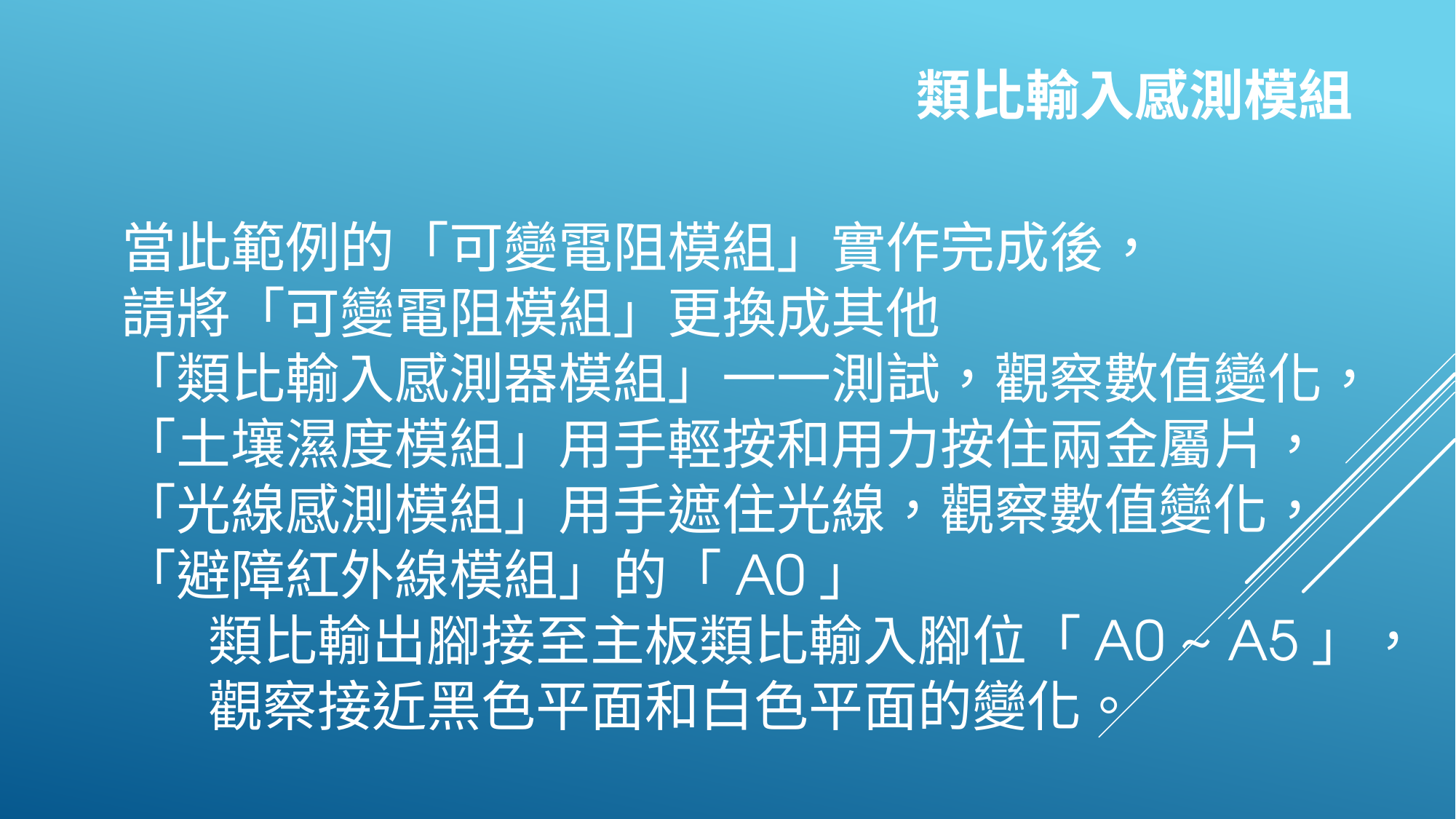

類比輸入感測模組
當此範例的「可變電阻模組」實作完成後，
請將「可變電阻模組」更換成其他
「類比輸入感測器模組」一一測試，觀察數值變化，
「土壤濕度模組」用手輕按和用力按住兩金屬片，
「光線感測模組」用手遮住光線，觀察數值變化，
「避障紅外線模組」的「A0」
      類比輸出腳接至主板類比輸入腳位「A0 ~ A5」，
      觀察接近黑色平面和白色平面的變化。